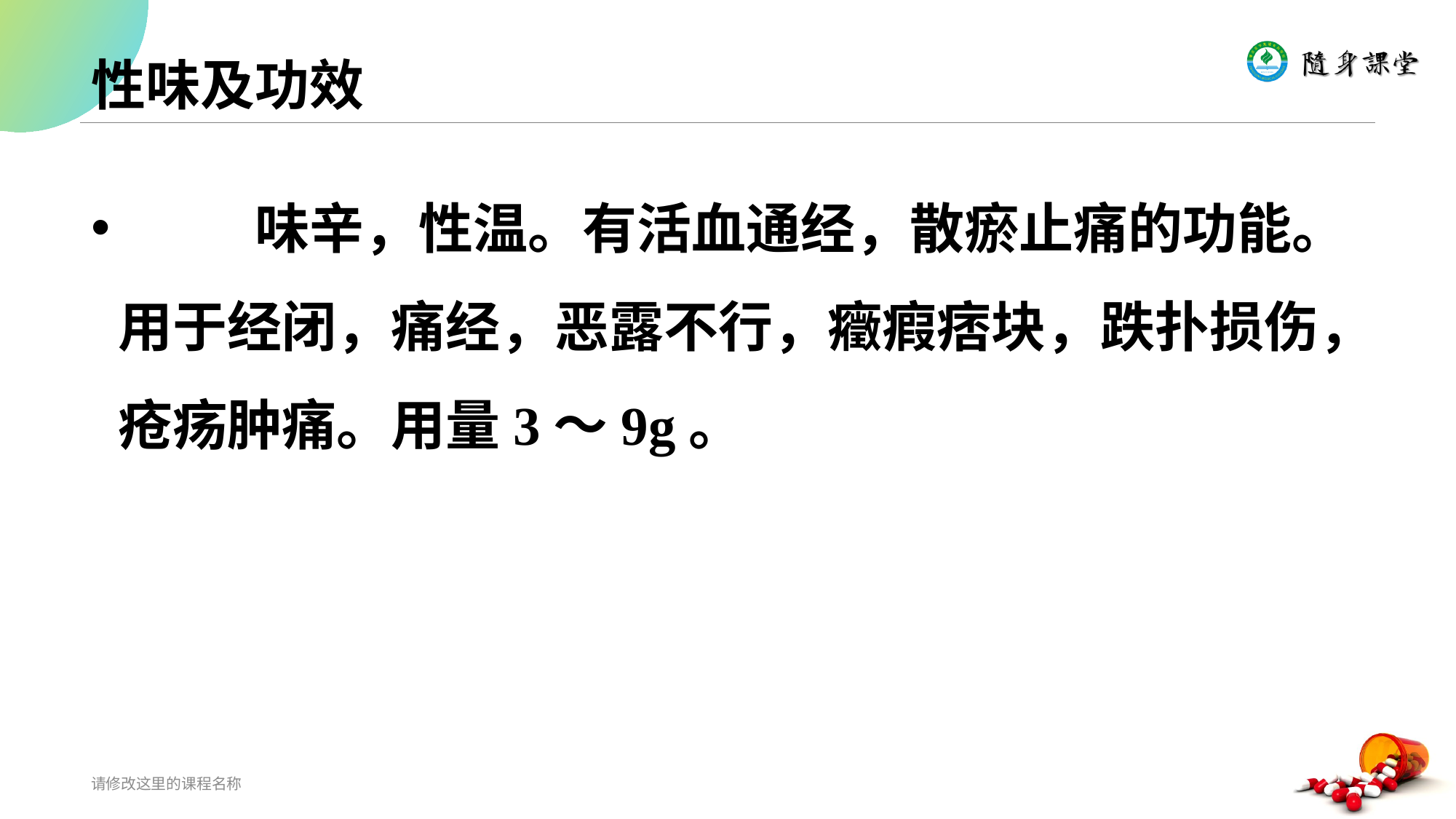

# 性味及功效
          味辛，性温。有活血通经，散瘀止痛的功能。用于经闭，痛经，恶露不行，癥瘕痞块，跌扑损伤，疮疡肿痛。用量3～9g。
请修改这里的课程名称
14